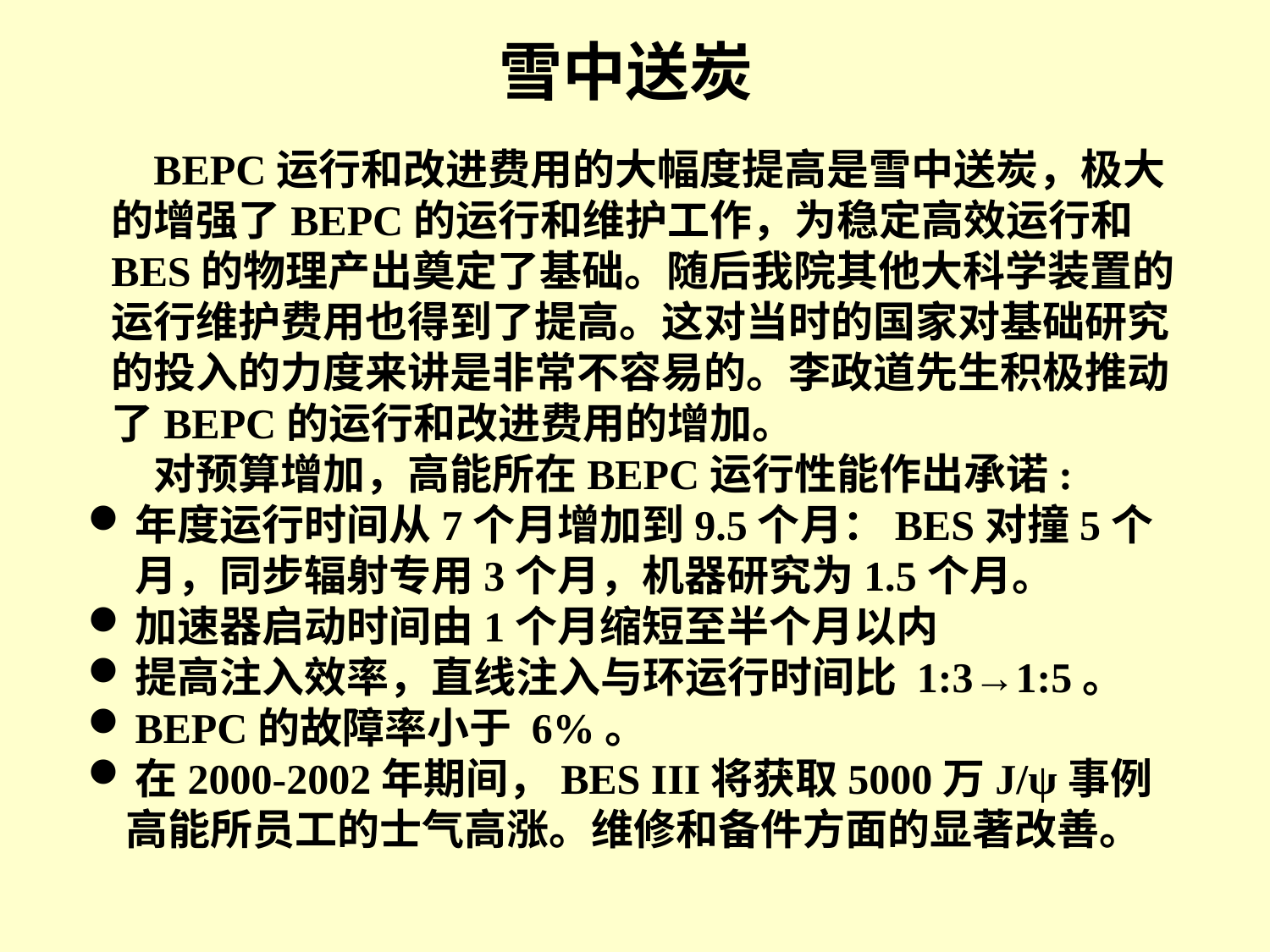

# 雪中送炭
BEPC运行和改进费用的大幅度提高是雪中送炭，极大的增强了BEPC的运行和维护工作，为稳定高效运行和BES的物理产出奠定了基础。随后我院其他大科学装置的运行维护费用也得到了提高。这对当时的国家对基础研究的投入的力度来讲是非常不容易的。李政道先生积极推动了BEPC的运行和改进费用的增加。
对预算增加，高能所在BEPC运行性能作出承诺:
年度运行时间从7个月增加到9.5个月：BES对撞5个月，同步辐射专用3个月，机器研究为1.5个月。
加速器启动时间由1个月缩短至半个月以内
提高注入效率，直线注入与环运行时间比 1:3→1:5。
BEPC的故障率小于 6%。
在2000-2002年期间，BES III将获取5000万J/ψ事例
   高能所员工的士气高涨。维修和备件方面的显著改善。